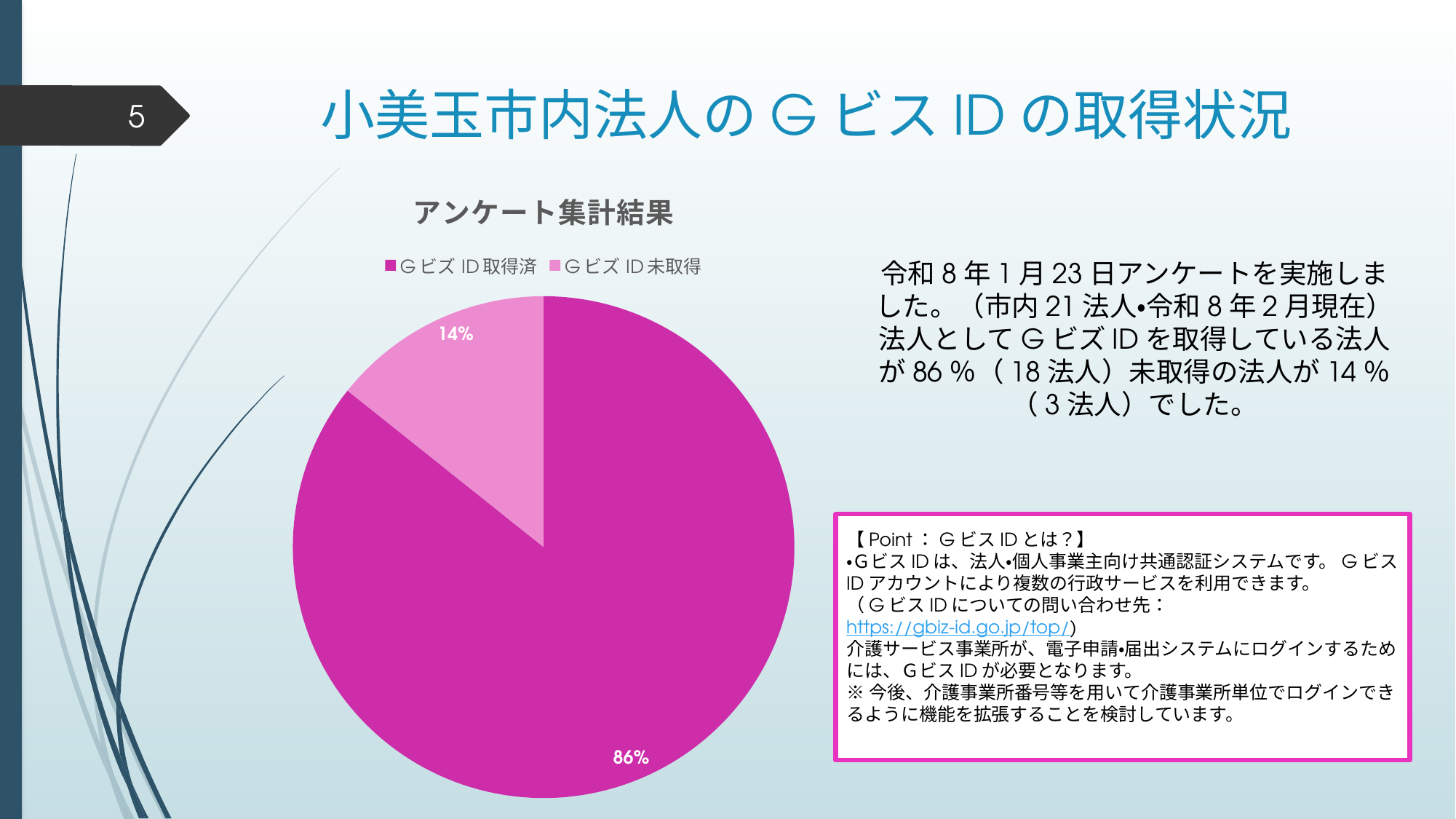

# 小美玉市内法人のGビスIDの取得状況
5

### Chart: アンケート集計結果

| Category | 小美玉市内事業所ＧビズＩＤの取得状況 |
|---|---|
| GビズID取得済 | 18.0 |
| GビズID未取得 | 3.0 |
令和8年1月23日アンケートを実施しました。（市内21法人・令和8年2月現在）
法人としてGビズIDを取得している法人が86％（18法人）未取得の法人が14％（3法人）でした。
【Point：GビスIDとは？】
・ＧビスIDは、法人・個人事業主向け共通認証システムです。GビスIDアカウントにより複数の行政サービスを利用できます。
（GビスIDについての問い合わせ先： https://gbiz-id.go.jp/top/)
介護サービス事業所が、電子申請・届出システムにログインするためには、ＧビスIDが必要となります。
※今後、介護事業所番号等を用いて介護事業所単位でログインできるように機能を拡張することを検討しています。